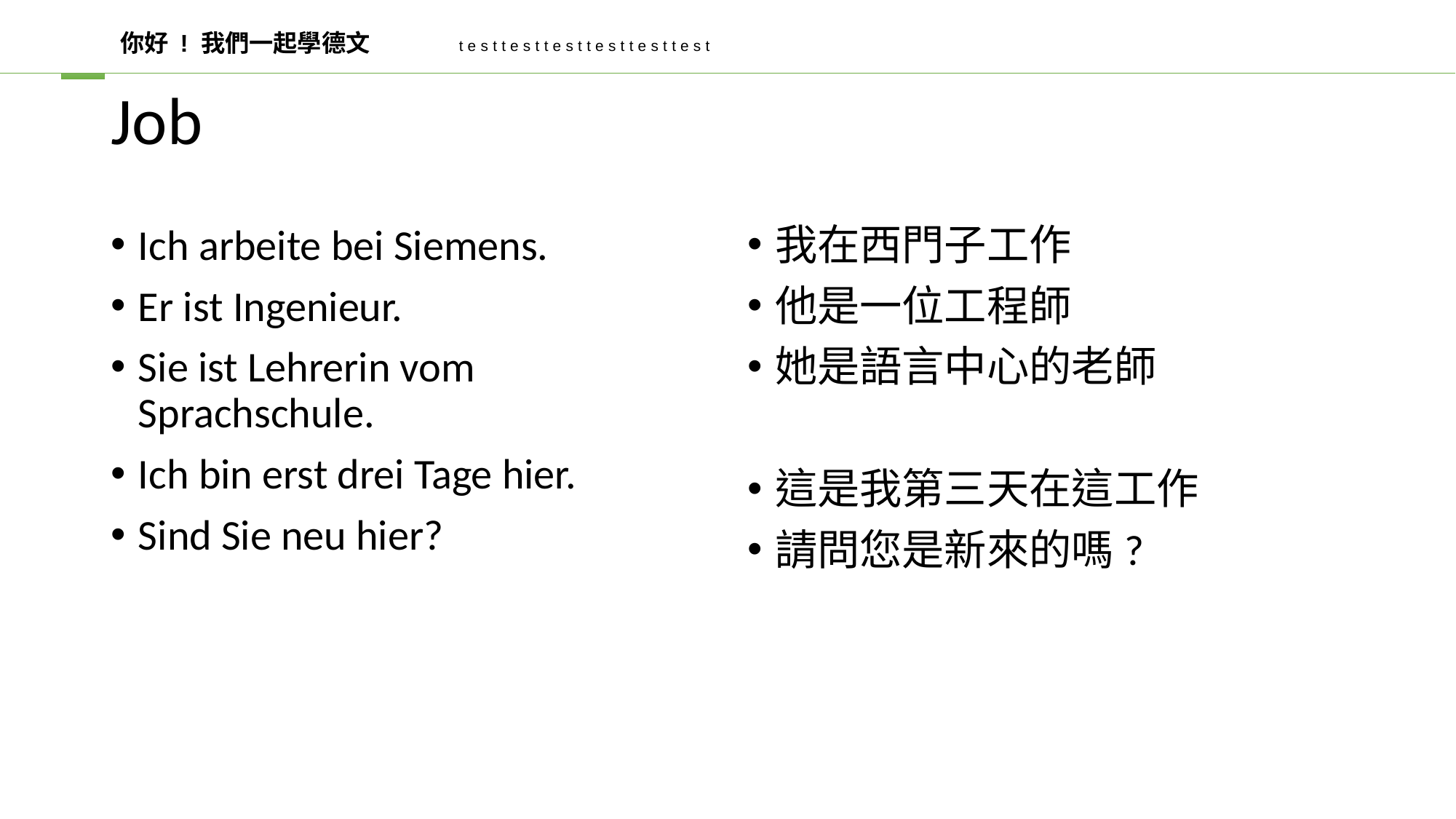

你好 ! 我們一起學德文
testtesttesttesttesttest

# Job
Ich arbeite bei Siemens.
Er ist Ingenieur.
Sie ist Lehrerin vom Sprachschule.
Ich bin erst drei Tage hier.
Sind Sie neu hier?

我在西門子工作
他是一位工程師
她是語言中心的老師

這是我第三天在這工作
請問您是新來的嗎?